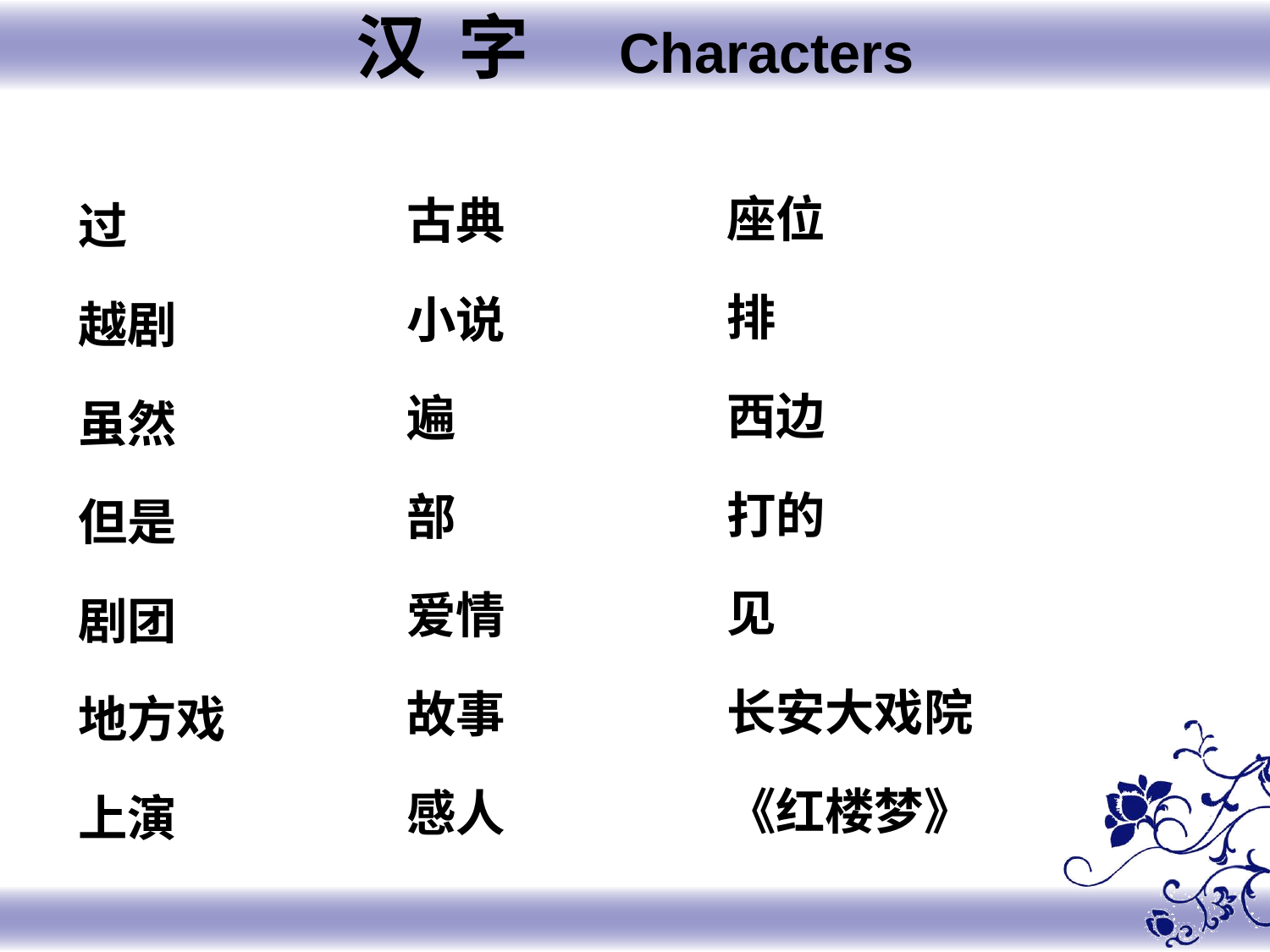

汉  字     Characters
座位
排
西边
打的
见
长安大戏院
《红楼梦》
古典
小说
遍
部
爱情
故事
感人
过
越剧
虽然
但是
剧团
地方戏
上演